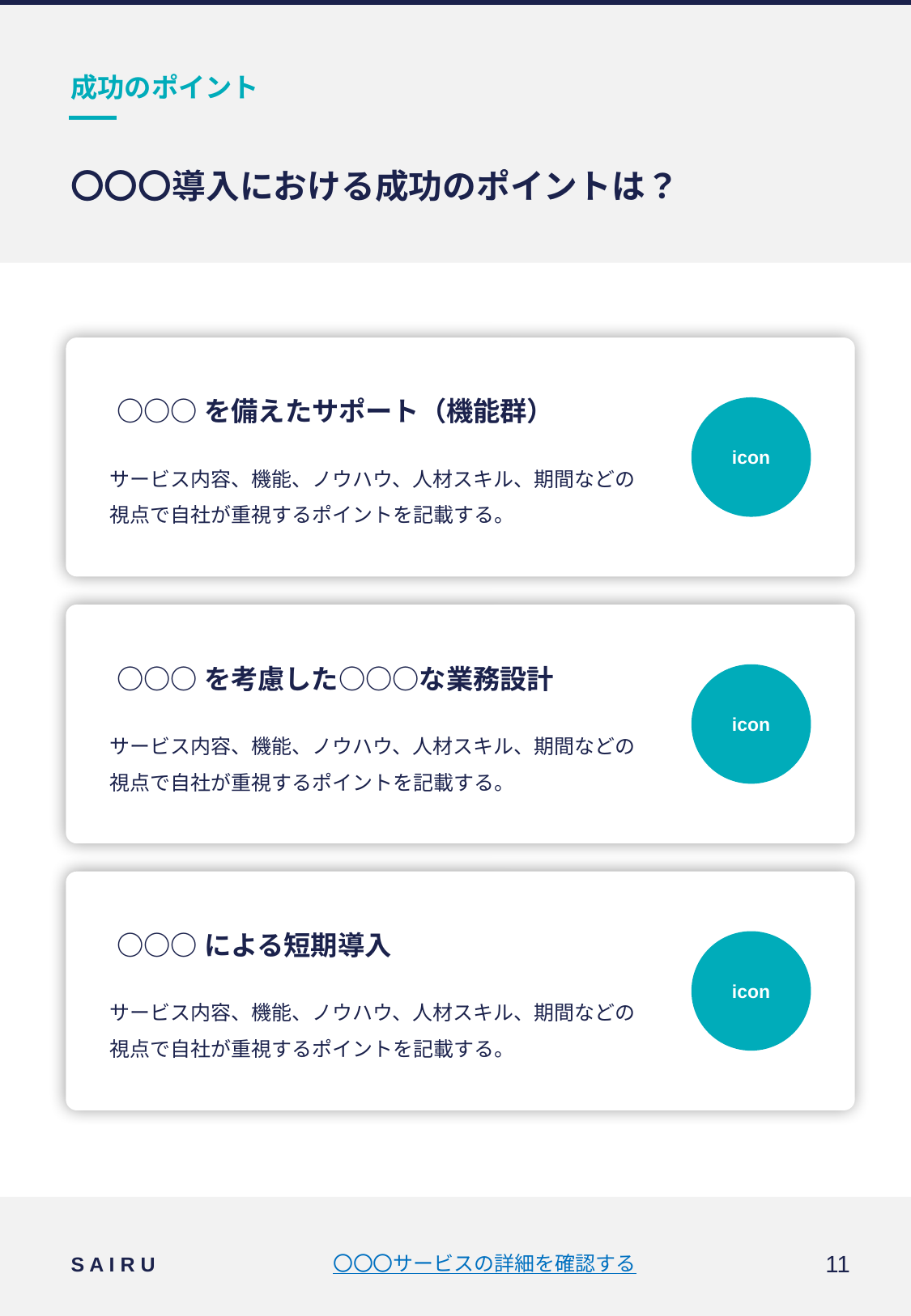

成功のポイント
# 〇〇〇導入における成功のポイントは？

○○○を備えたサポート（機能群）
icon
サービス内容、機能、ノウハウ、人材スキル、期間などの視点で自社が重視するポイントを記載する。

○○○を考慮した○○○な業務設計
icon
サービス内容、機能、ノウハウ、人材スキル、期間などの視点で自社が重視するポイントを記載する。

○○○による短期導入
icon
サービス内容、機能、ノウハウ、人材スキル、期間などの視点で自社が重視するポイントを記載する。
〇〇〇サービスの詳細を確認する
11
S A I R U